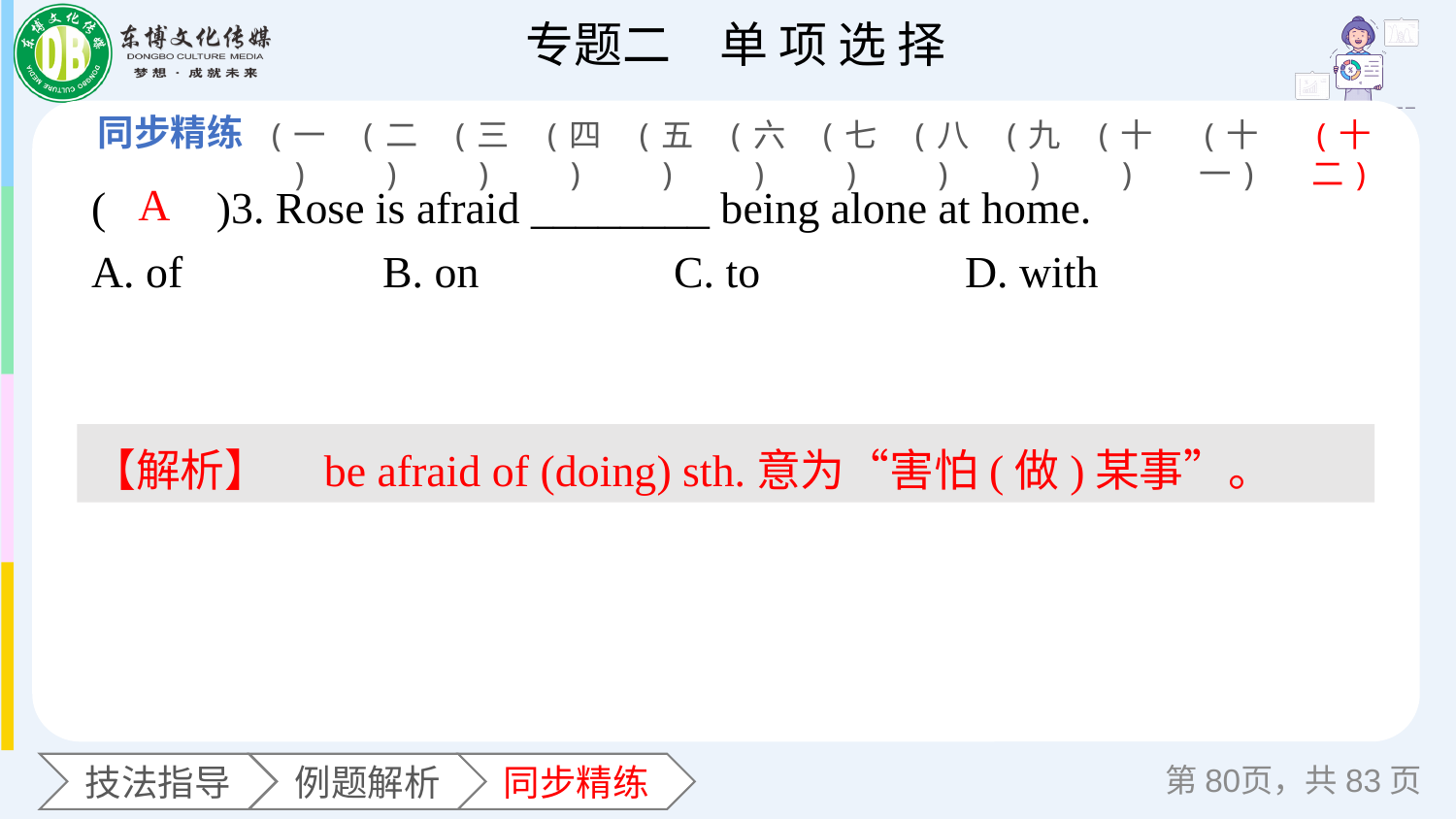

(一)
(二)
(三)
(四)
(五)
(六)
(七)
(八)
(九)
(十)
(十一)
(十二)
(　　)3. Rose is afraid ________ being alone at home.
A. of    		B. on    		C. to    		D. with
A
【解析】　be afraid of (doing) sth.意为“害怕(做)某事”。
第80页，共83页